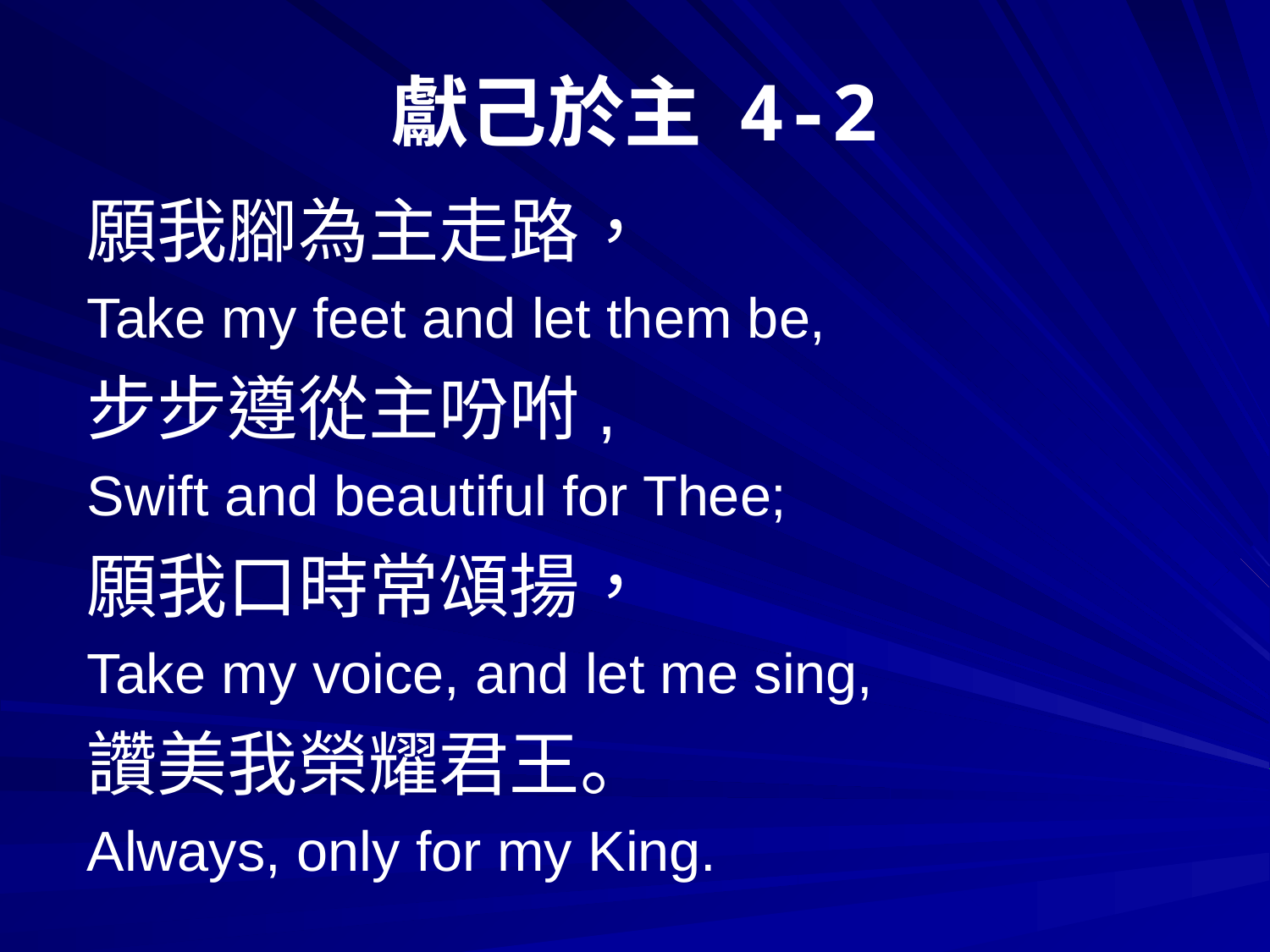

# 獻己於主 4-2
願我腳為主走路，
Take my feet and let them be,
步步遵從主吩咐,
Swift and beautiful for Thee;
願我口時常頌揚，
Take my voice, and let me sing,
讚美我榮耀君王。
Always, only for my King.